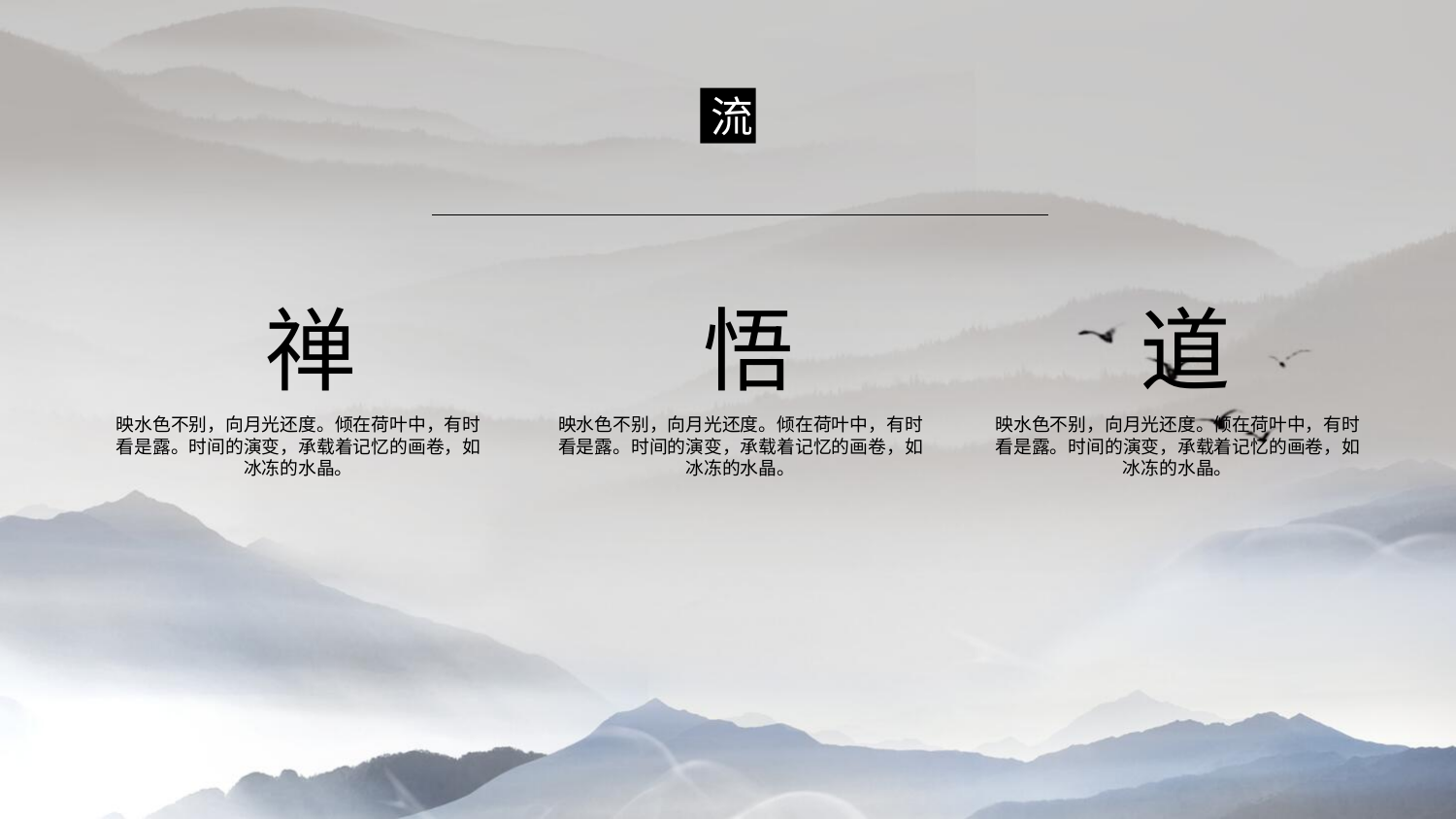

流
禅
悟
道
映水色不别，向月光还度。倾在荷叶中，有时看是露。时间的演变，承载着记忆的画卷，如冰冻的水晶。
映水色不别，向月光还度。倾在荷叶中，有时看是露。时间的演变，承载着记忆的画卷，如冰冻的水晶。
映水色不别，向月光还度。倾在荷叶中，有时看是露。时间的演变，承载着记忆的画卷，如冰冻的水晶。